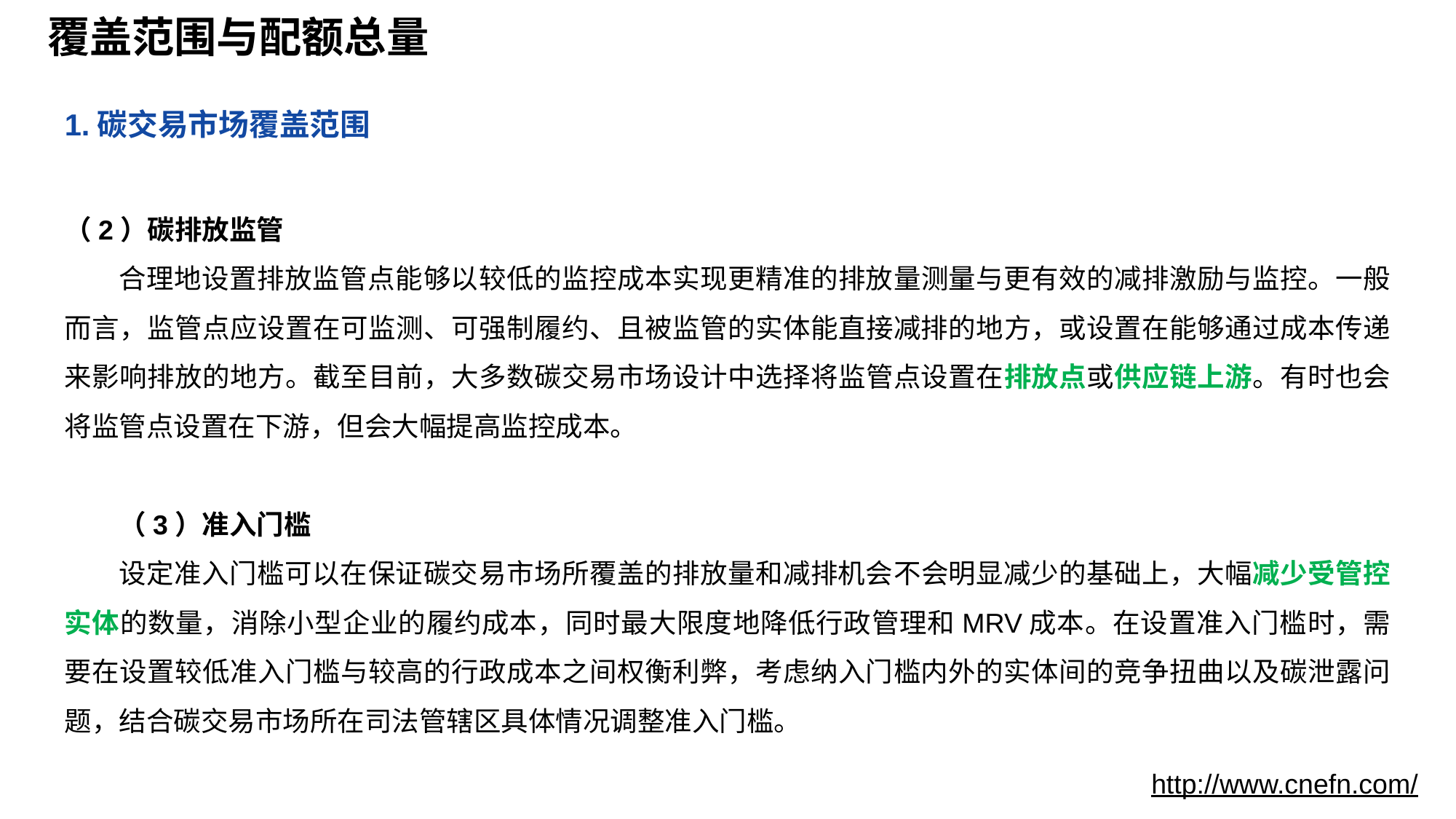

# 覆盖范围与配额总量
1.碳交易市场覆盖范围

（2）碳排放监管
合理地设置排放监管点能够以较低的监控成本实现更精准的排放量测量与更有效的减排激励与监控。一般而言，监管点应设置在可监测、可强制履约、且被监管的实体能直接减排的地方，或设置在能够通过成本传递来影响排放的地方。截至目前，大多数碳交易市场设计中选择将监管点设置在排放点或供应链上游。有时也会将监管点设置在下游，但会大幅提高监控成本。

（3）准入门槛
设定准入门槛可以在保证碳交易市场所覆盖的排放量和减排机会不会明显减少的基础上，大幅减少受管控实体的数量，消除小型企业的履约成本，同时最大限度地降低行政管理和MRV成本。在设置准入门槛时，需要在设置较低准入门槛与较高的行政成本之间权衡利弊，考虑纳入门槛内外的实体间的竞争扭曲以及碳泄露问题，结合碳交易市场所在司法管辖区具体情况调整准入门槛。